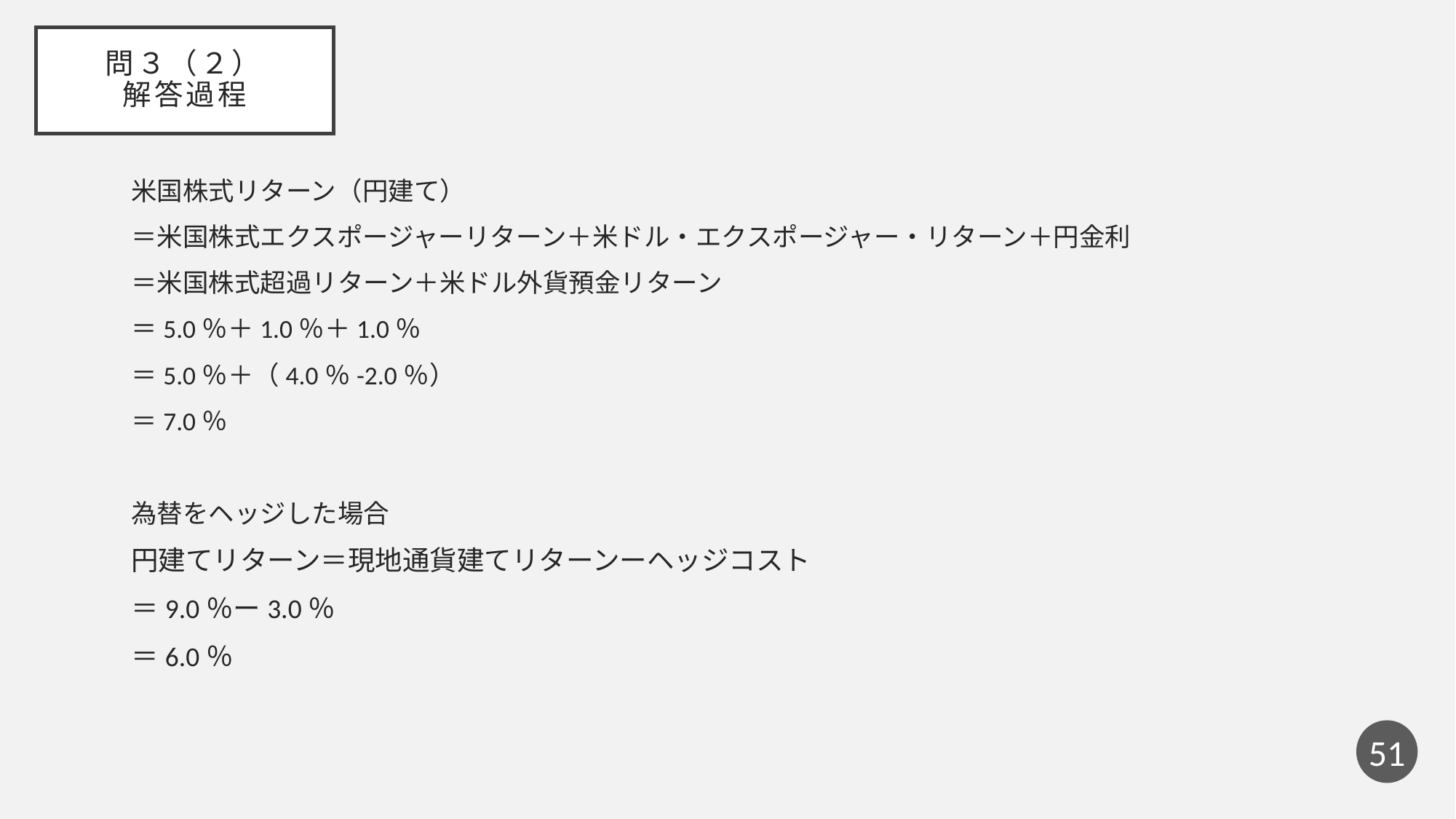

# 問３（２） 解答過程
米国株式リターン（円建て）
＝米国株式エクスポージャーリターン＋米ドル・エクスポージャー・リターン＋円金利
＝米国株式超過リターン＋米ドル外貨預金リターン
＝5.0％＋1.0％＋1.0％
＝5.0％＋（4.0％-2.0％）
＝7.0％

為替をヘッジした場合
円建てリターン＝現地通貨建てリターンーヘッジコスト
＝9.0％ー3.0％
＝6.0％

51